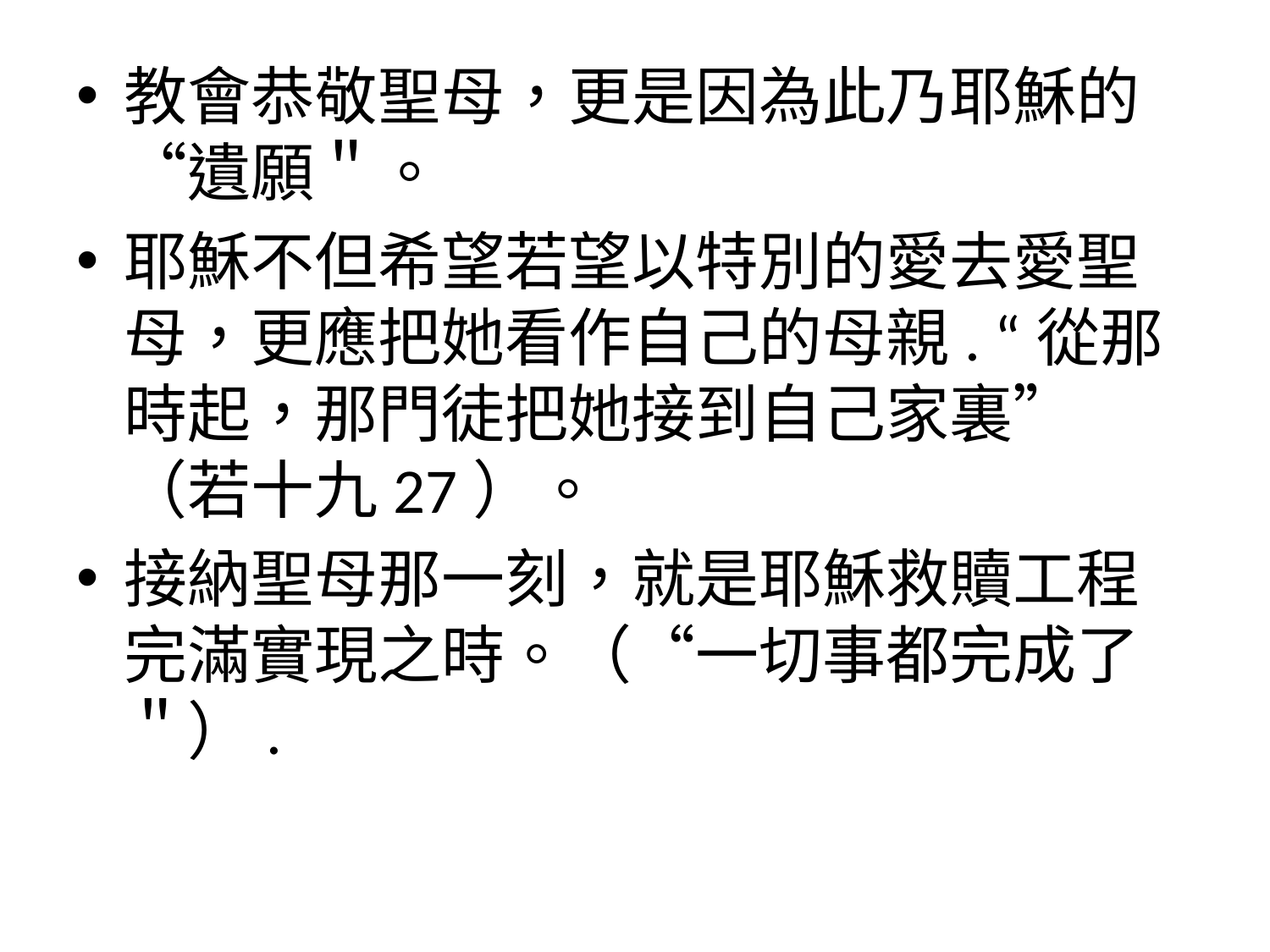

#
教會恭敬聖母，更是因為此乃耶穌的“遺願＂。
耶穌不但希望若望以特別的愛去愛聖母，更應把她看作自己的母親. “從那時起，那門徒把她接到自己家裏”（若十九27）。
接納聖母那一刻，就是耶穌救贖工程完滿實現之時。（“一切事都完成了＂）.